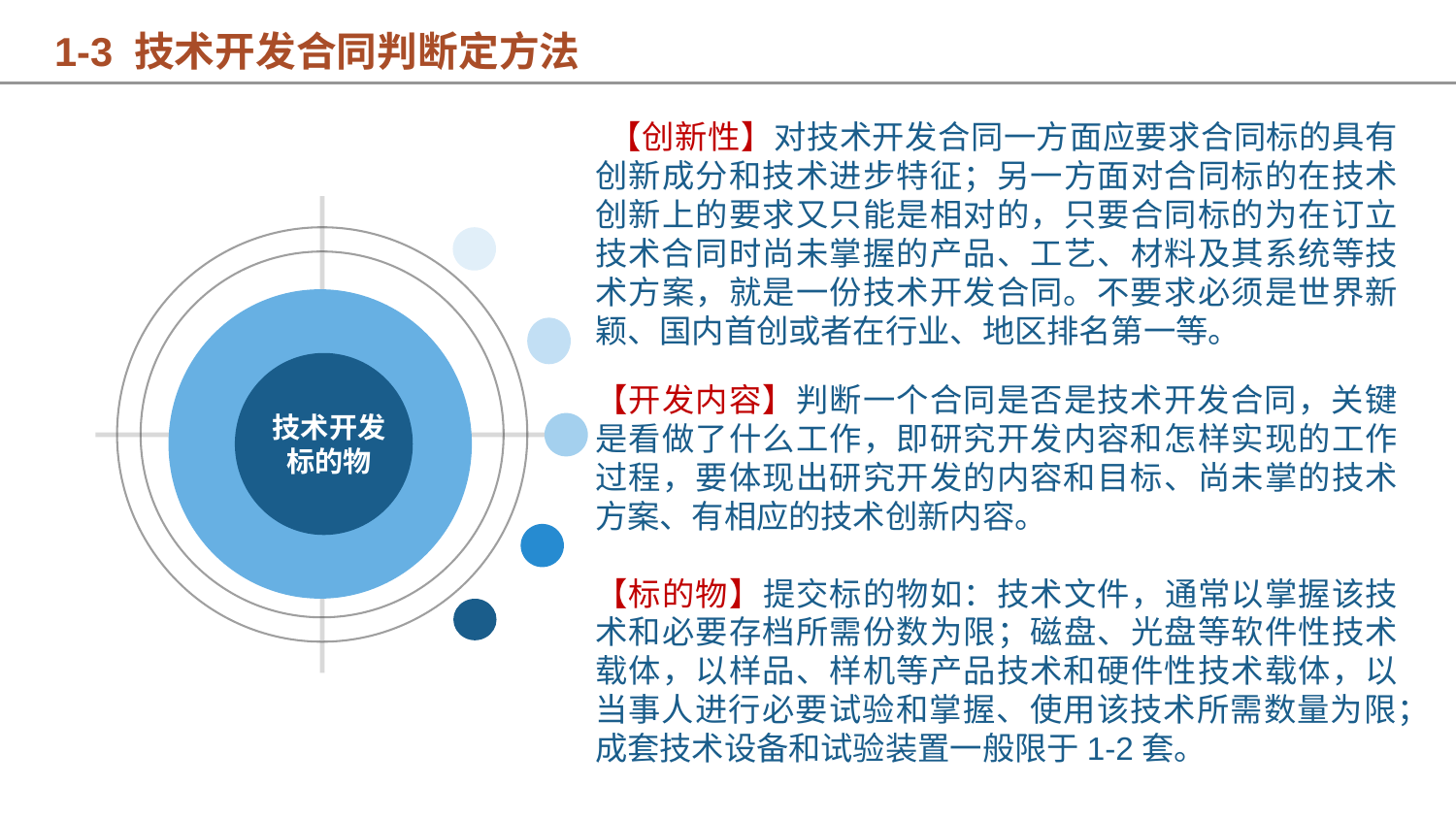

1-3 技术开发合同判断定方法
 【创新性】对技术开发合同一方面应要求合同标的具有创新成分和技术进步特征；另一方面对合同标的在技术创新上的要求又只能是相对的，只要合同标的为在订立技术合同时尚未掌握的产品、工艺、材料及其系统等技术方案，就是一份技术开发合同。不要求必须是世界新颖、国内首创或者在行业、地区排名第一等。

【开发内容】判断一个合同是否是技术开发合同，关键是看做了什么工作，即研究开发内容和怎样实现的工作过程，要体现出研究开发的内容和目标、尚未掌的技术方案、有相应的技术创新内容。

【标的物】提交标的物如：技术文件，通常以掌握该技术和必要存档所需份数为限；磁盘、光盘等软件性技术载体，以样品、样机等产品技术和硬件性技术载体，以当事人进行必要试验和掌握、使用该技术所需数量为限；成套技术设备和试验装置一般限于1-2套。

技术开发标的物